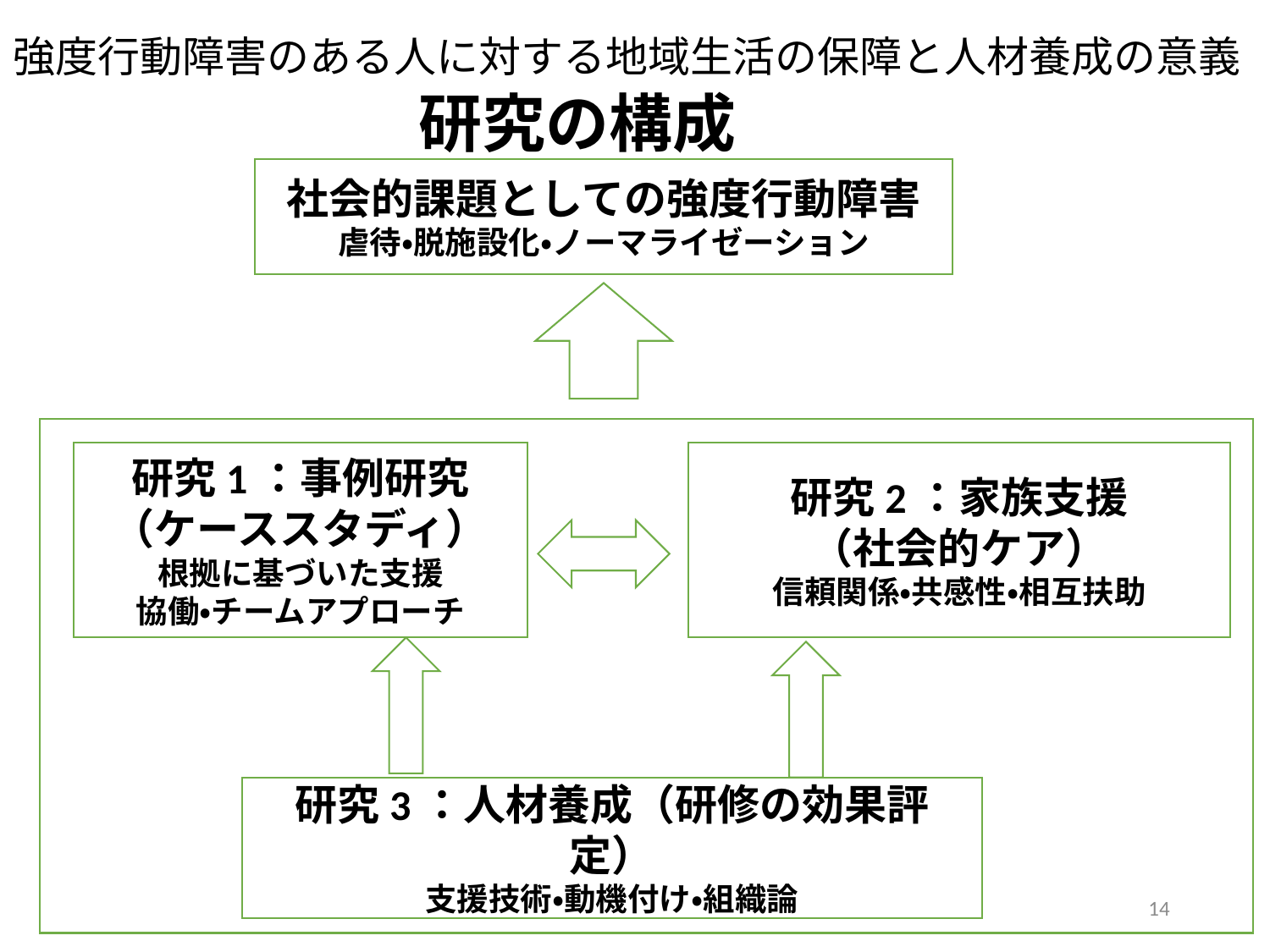

強度行動障害のある人に対する地域生活の保障と人材養成の意義
# 研究の構成
社会的課題としての強度行動障害
虐待・脱施設化・ノーマライゼーション

研究1：事例研究
（ケーススタディ）
根拠に基づいた支援
協働・チームアプローチ
研究2：家族支援
（社会的ケア）
信頼関係・共感性・相互扶助

研究3：人材養成（研修の効果評定）
支援技術・動機付け・組織論
14